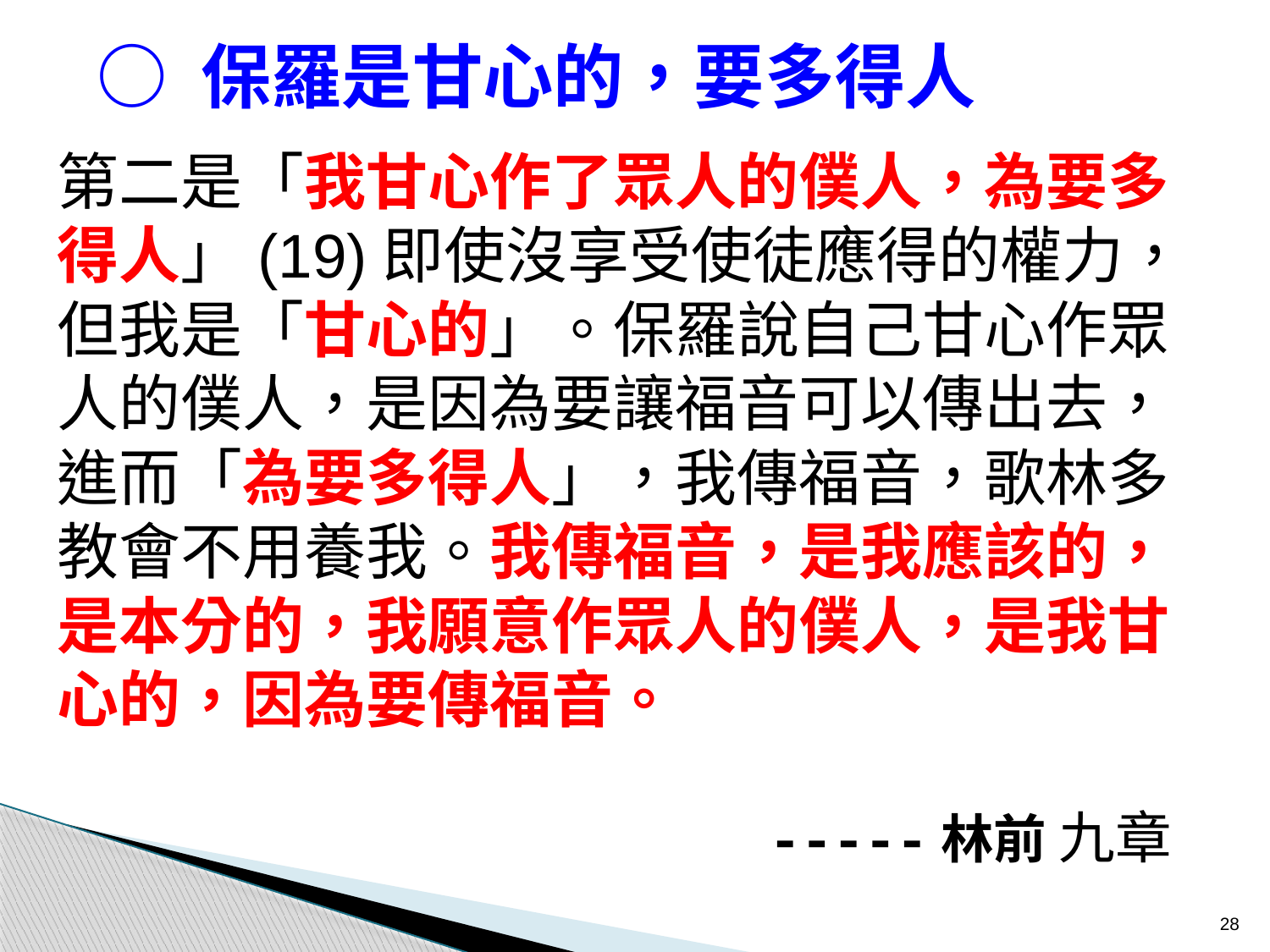

○ 保羅是甘心的，要多得人
第二是「我甘心作了眾人的僕人，為要多得人」(19)即使沒享受使徒應得的權力，但我是「甘心的」。保羅說自己甘心作眾人的僕人，是因為要讓福音可以傳出去，進而「為要多得人」，我傳福音，歌林多教會不用養我。我傳福音，是我應該的，是本分的，我願意作眾人的僕人，是我甘心的，因為要傳福音。
-----林前 九章
28